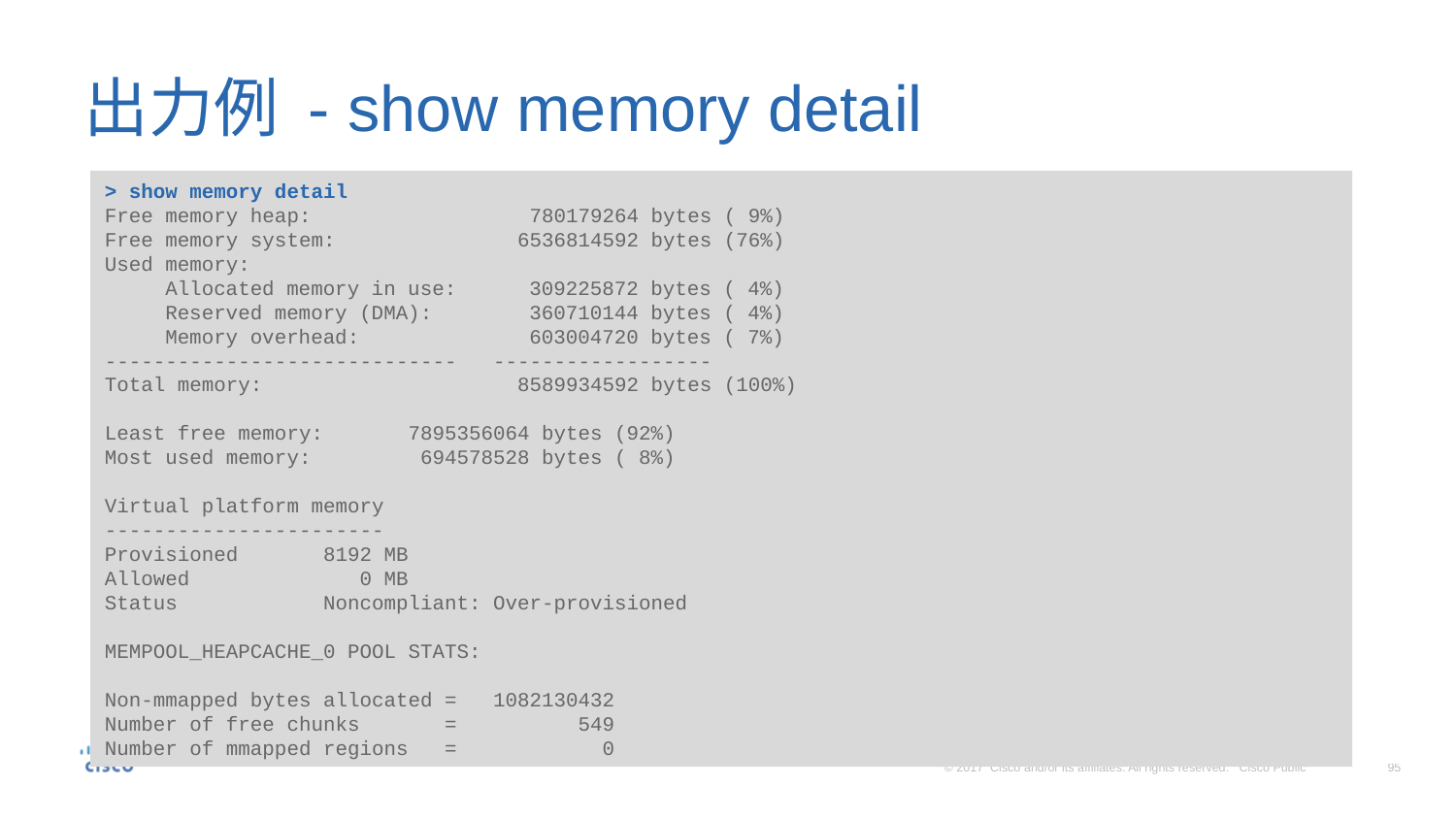

# 出力例 - show memory detail
> show memory detail
Free memory heap:                  780179264 bytes ( 9%)
Free memory system:               6536814592 bytes (76%)
Used memory:
     Allocated memory in use:      309225872 bytes ( 4%)
     Reserved memory (DMA):        360710144 bytes ( 4%)
     Memory overhead:              603004720 bytes ( 7%)
-----------------------------   ------------------
Total memory:                     8589934592 bytes (100%)

Least free memory:       7895356064 bytes (92%)
Most used memory:         694578528 bytes ( 8%)

Virtual platform memory
-----------------------
Provisioned       8192 MB
Allowed              0 MB
Status            Noncompliant: Over-provisioned

MEMPOOL_HEAPCACHE_0 POOL STATS:

Non-mmapped bytes allocated =   1082130432
Number of free chunks       =          549
Number of mmapped regions   =            0